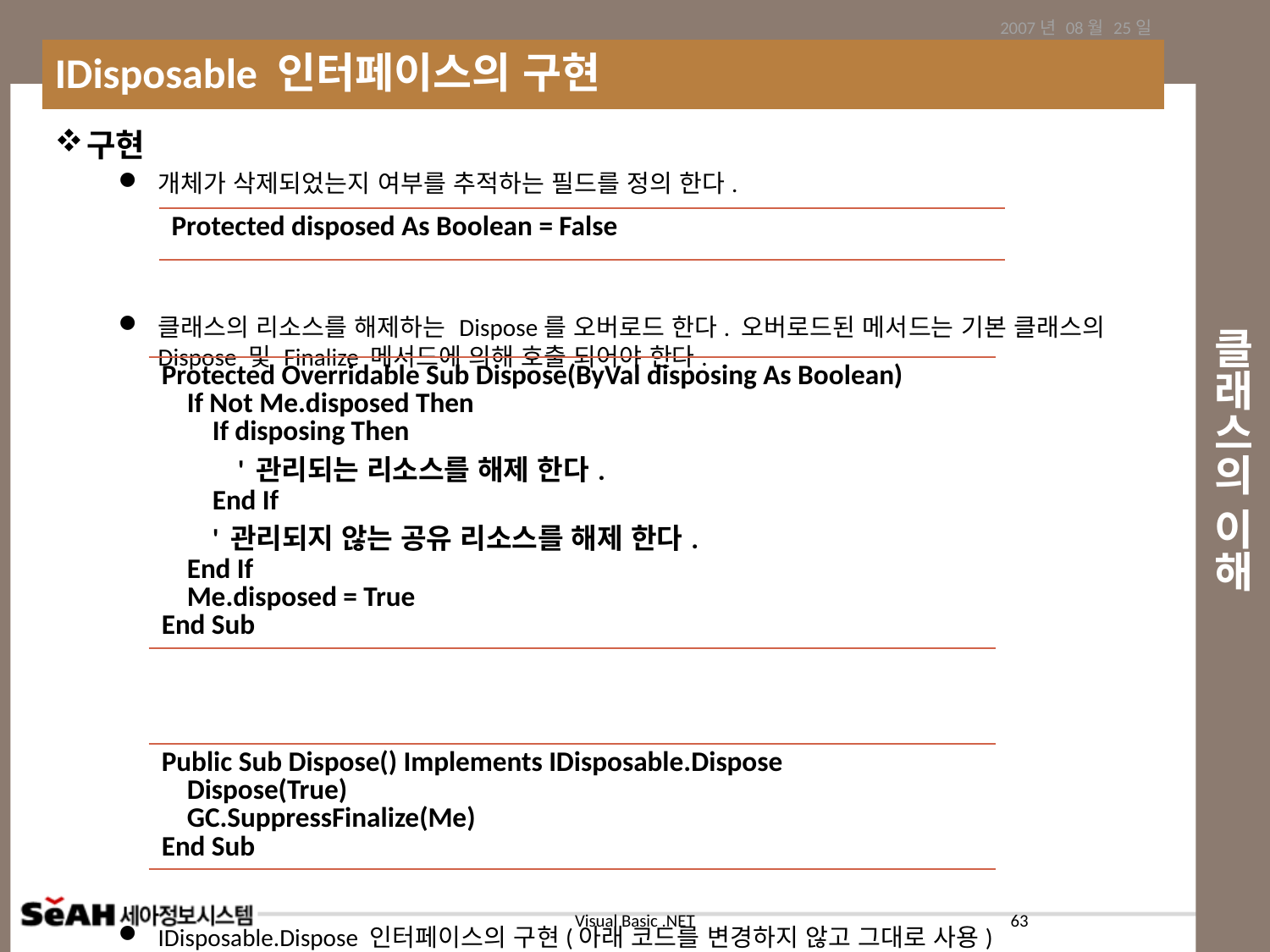

2007년 08월 25일
IDisposable 인터페이스의 구현

# 클래스의 이해
구현
개체가 삭제되었는지 여부를 추적하는 필드를 정의 한다.

클래스의 리소스를 해제하는 Dispose를 오버로드 한다. 오버로드된 메서드는 기본 클래스의 Dispose 및 Finalize 메서드에 의해 호출 되어야 한다.

IDisposable.Dispose 인터페이스의 구현(아래 코드를 변경하지 않고 그대로 사용)

| Protected disposed As Boolean = False |
| --- |
| Protected Overridable Sub Dispose(ByVal disposing As Boolean) If Not Me.disposed Then If disposing Then ' 관리되는 리소스를 해제 한다. End If ' 관리되지 않는 공유 리소스를 해제 한다. End If Me.disposed = True End Sub |
| --- |
| Public Sub Dispose() Implements IDisposable.Dispose Dispose(True) GC.SuppressFinalize(Me) End Sub |
| --- |
63
Visual Basic .NET